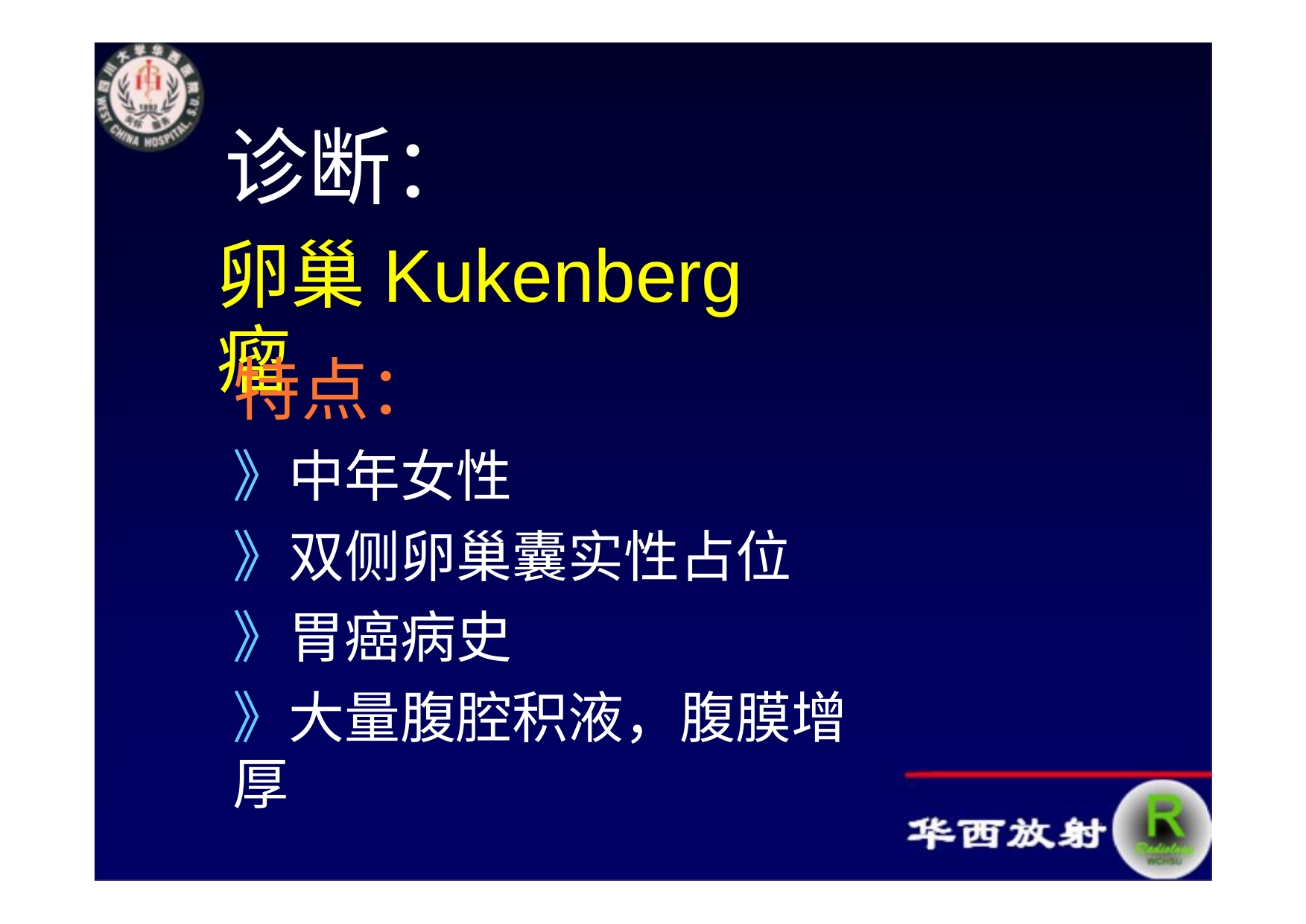

诊断：
卵巢Kukenberg瘤
特点：

》中年女性

》双侧卵巢囊实性占位

》胃癌病史

》大量腹腔积液，腹膜增厚